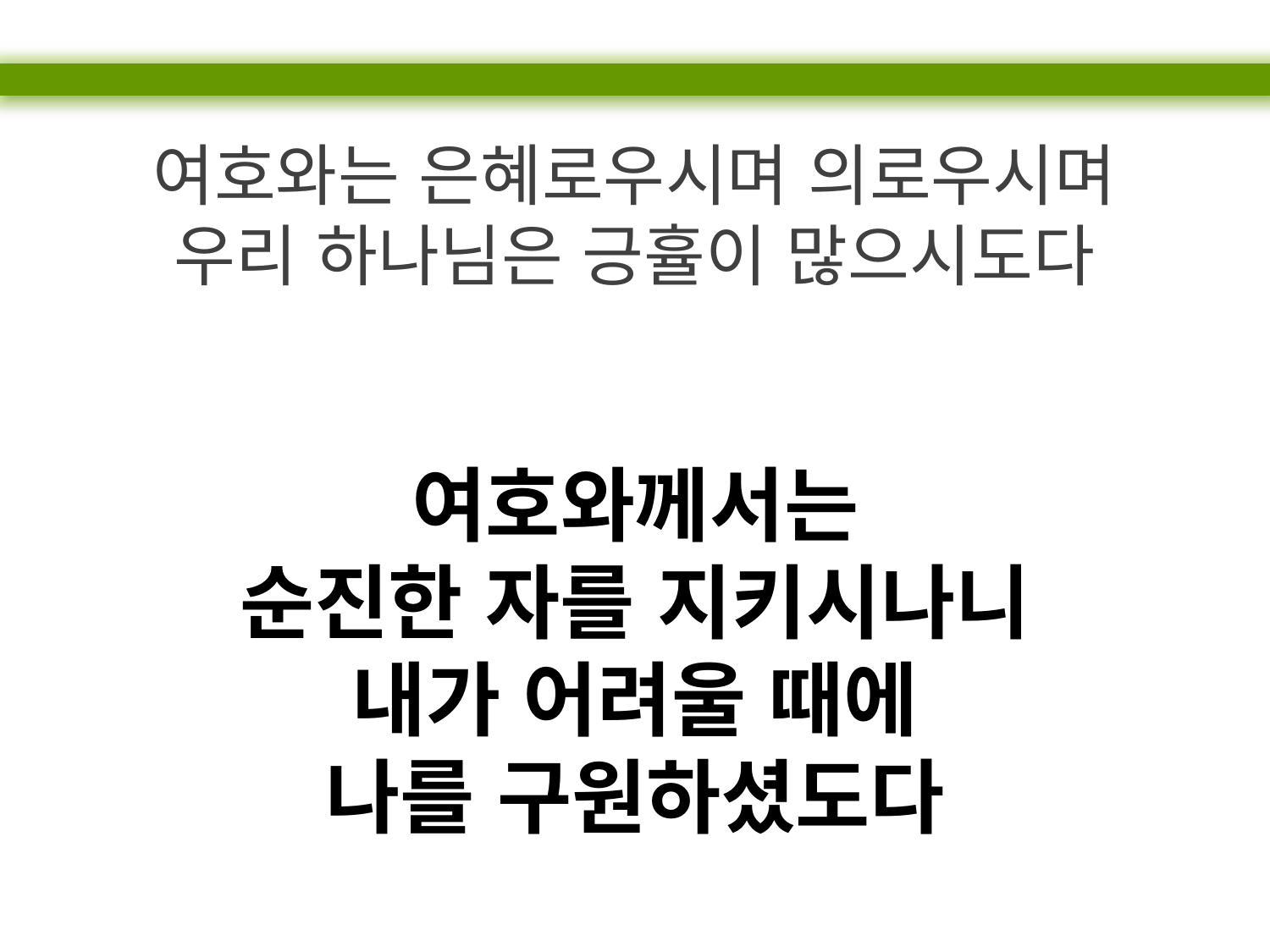

여호와는 은혜로우시며 의로우시며
우리 하나님은 긍휼이 많으시도다
여호와께서는
순진한 자를 지키시나니
내가 어려울 때에
나를 구원하셨도다